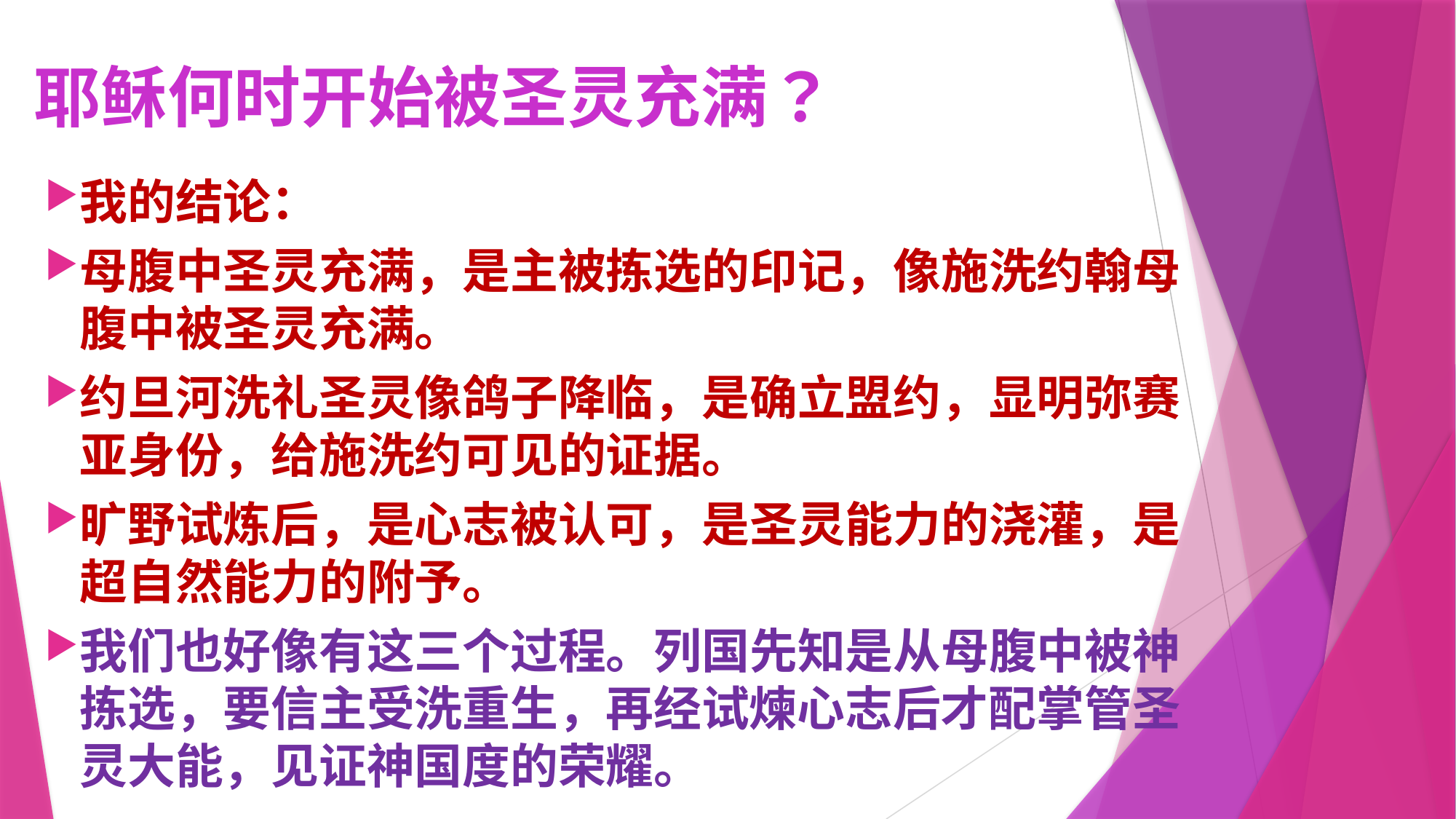

# 耶稣何时开始被圣灵充满？
我的结论：
母腹中圣灵充满，是主被拣选的印记，像施洗约翰母腹中被圣灵充满。
约旦河洗礼圣灵像鸽子降临，是确立盟约，显明弥赛亚身份，给施洗约可见的证据。
旷野试炼后，是心志被认可，是圣灵能力的浇灌，是超自然能力的附予。
我们也好像有这三个过程。列国先知是从母腹中被神拣选，要信主受洗重生，再经试煉心志后才配掌管圣灵大能，见证神国度的荣耀。